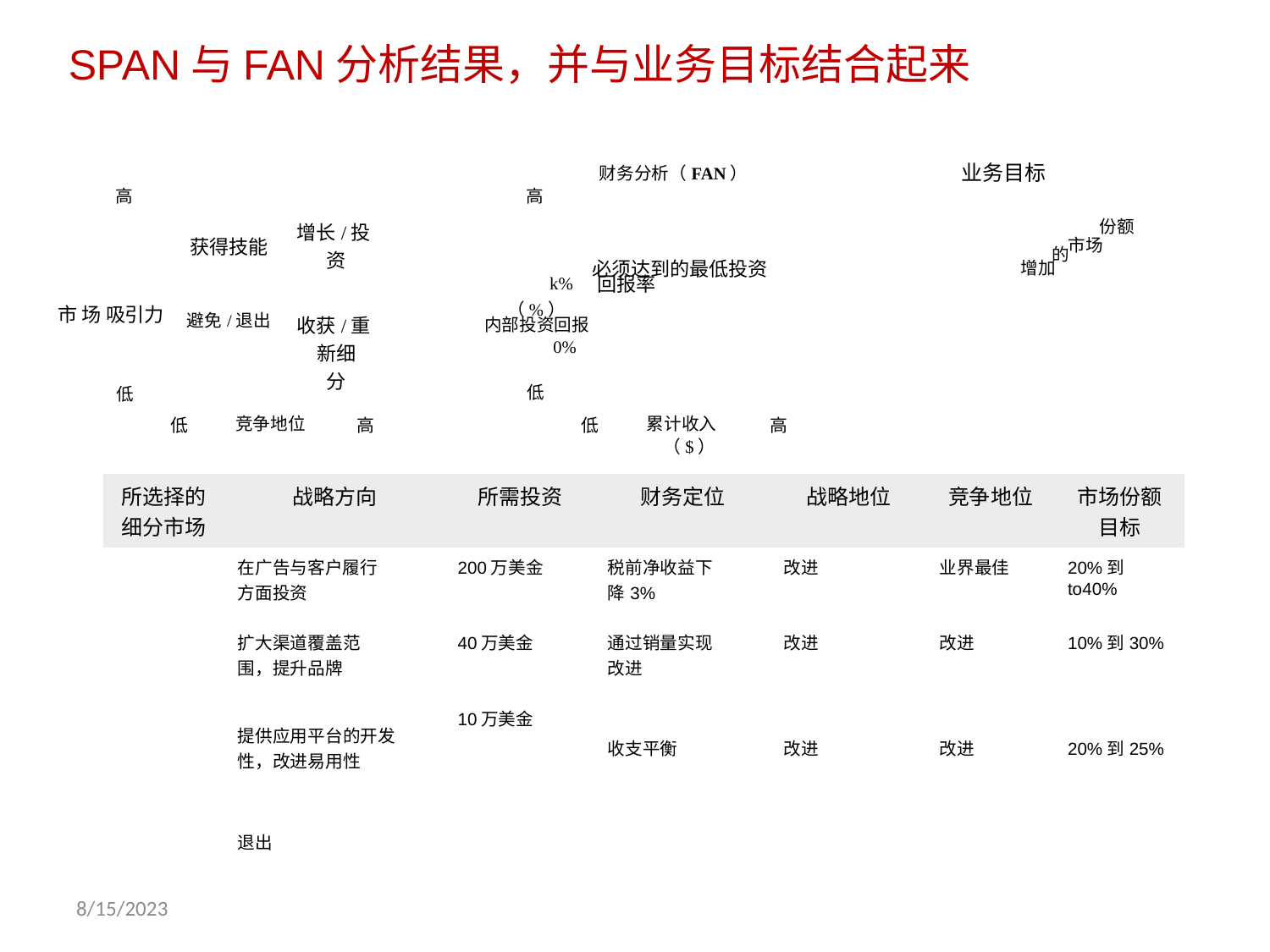

SPAN与FAN分析结果，并与业务目标结合起来
业务目标
财务分析（FAN）
高
高
| 获得技能 | 增长/投 资 |
| --- | --- |
| 避免/退出 | 收获/重 新细 分 |
	份额
市场
的
必须达到的最低投资
	回报率
增加
			k%
	（%）
内部投资回报
				0%

		低
市 场 吸引力

	低
竞争地位
累计收入
低
高
低
高
（$）
| 所选择的 细分市场 | 战略方向 | 所需投资 | 财务定位 | 战略地位 | 竞争地位 | 市场份额 目标 |
| --- | --- | --- | --- | --- | --- | --- |
|  | 在广告与客户履行 方面投资 | 200万美金 | 税前净收益下 降3% | 改进 | 业界最佳 | 20%到to40% |
|  | 扩大渠道覆盖范 围，提升品牌 | 40万美金 | 通过销量实现 改进 | 改进 | 改进 | 10%到30% |
|  | 提供应用平台的开发 性，改进易用性 | 10万美金 | 收支平衡 | 改进 | 改进 | 20%到25% |
|  | 退出 |  |  |  |  |  |
8/15/2023